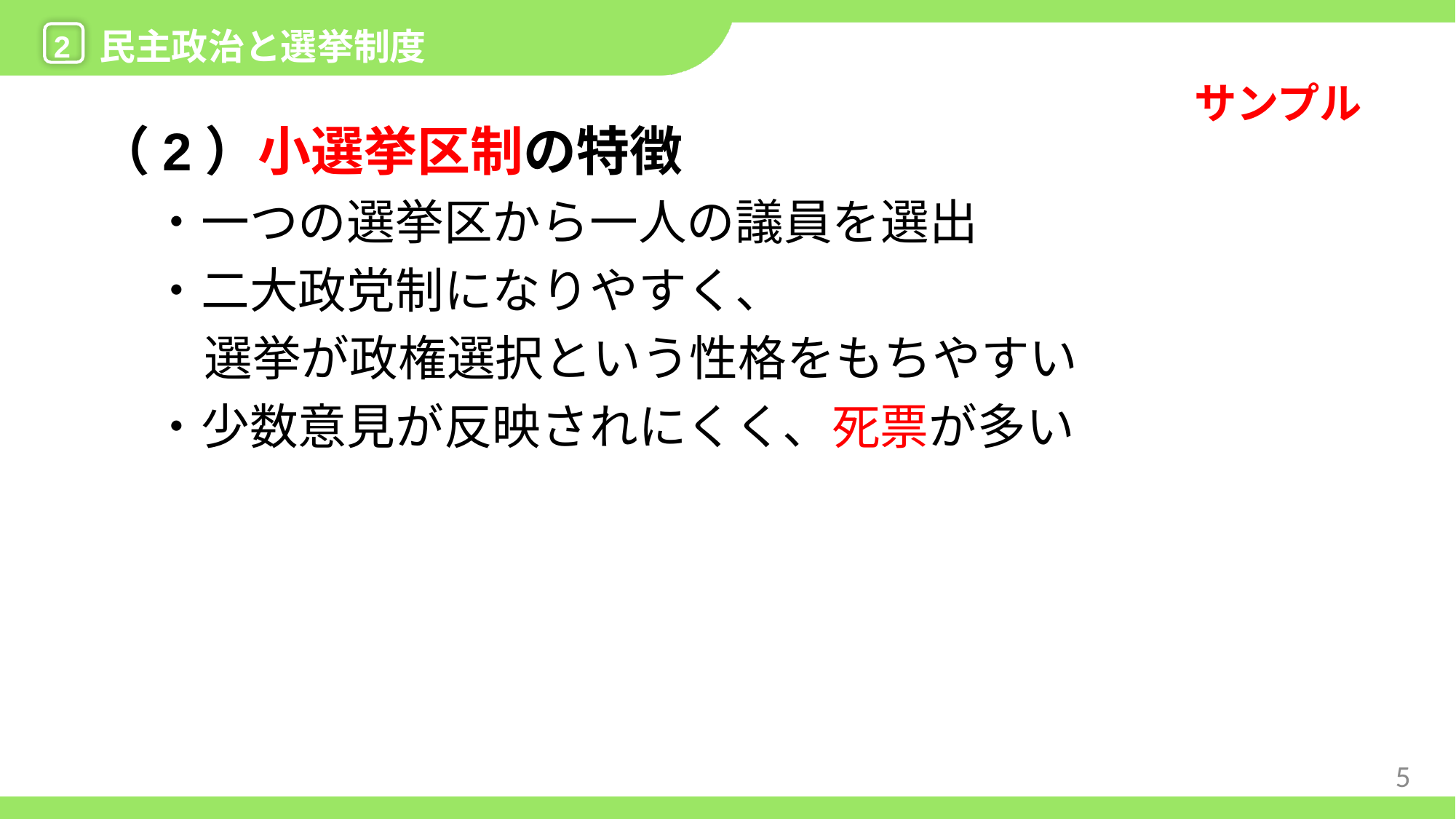

2
民主政治と選挙制度
（2）小選挙区制の特徴
・一つの選挙区から一人の議員を選出
・二大政党制になりやすく、
選挙が政権選択という性格をもちやすい
・少数意見が反映されにくく、死票が多い